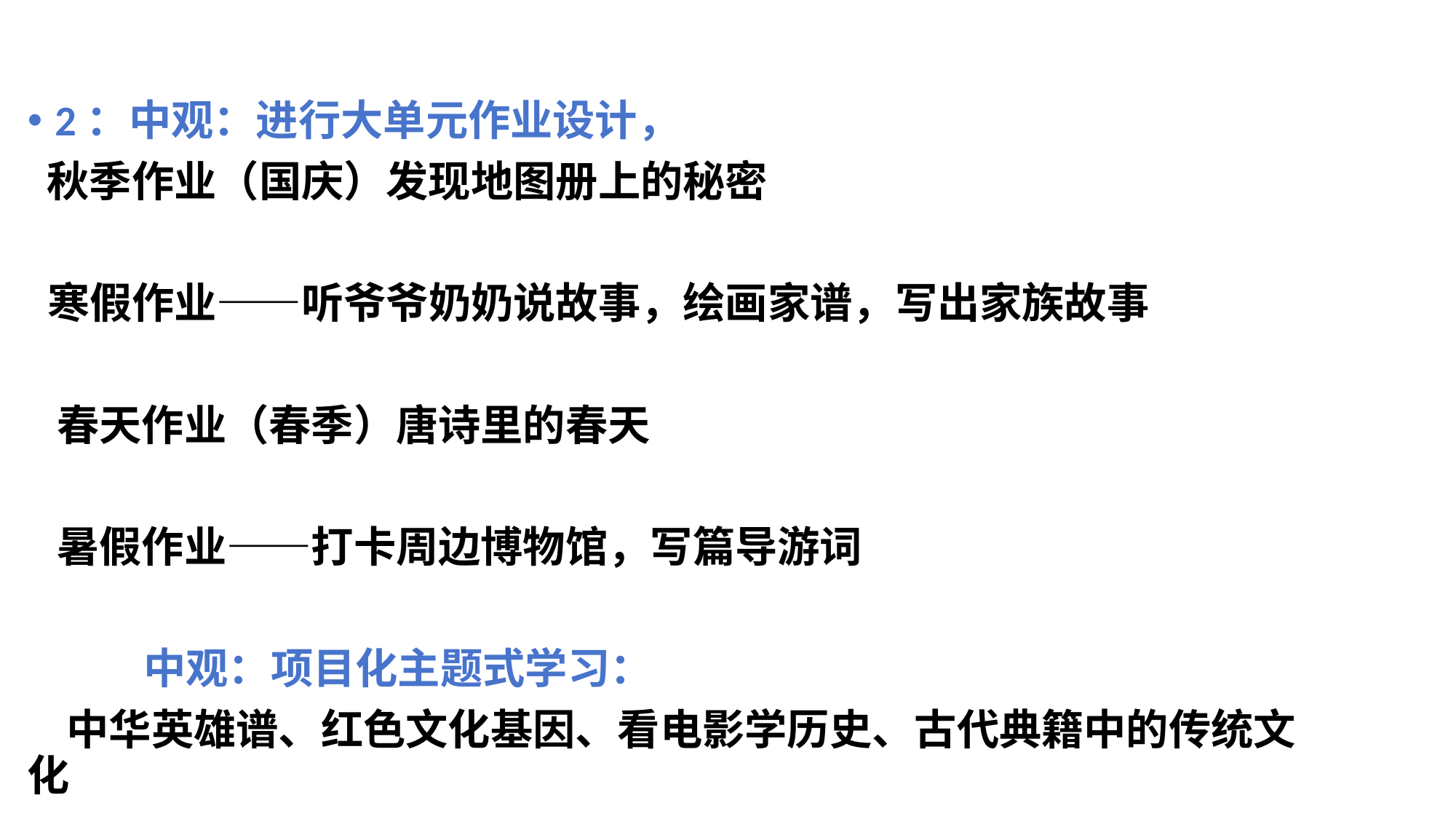

#
2：中观：进行大单元作业设计，
 秋季作业（国庆）发现地图册上的秘密

 寒假作业——听爷爷奶奶说故事，绘画家谱，写出家族故事

  春天作业（春季）唐诗里的春天

  暑假作业——打卡周边博物馆，写篇导游词

           中观：项目化主题式学习：
   中华英雄谱、红色文化基因、看电影学历史、古代典籍中的传统文化